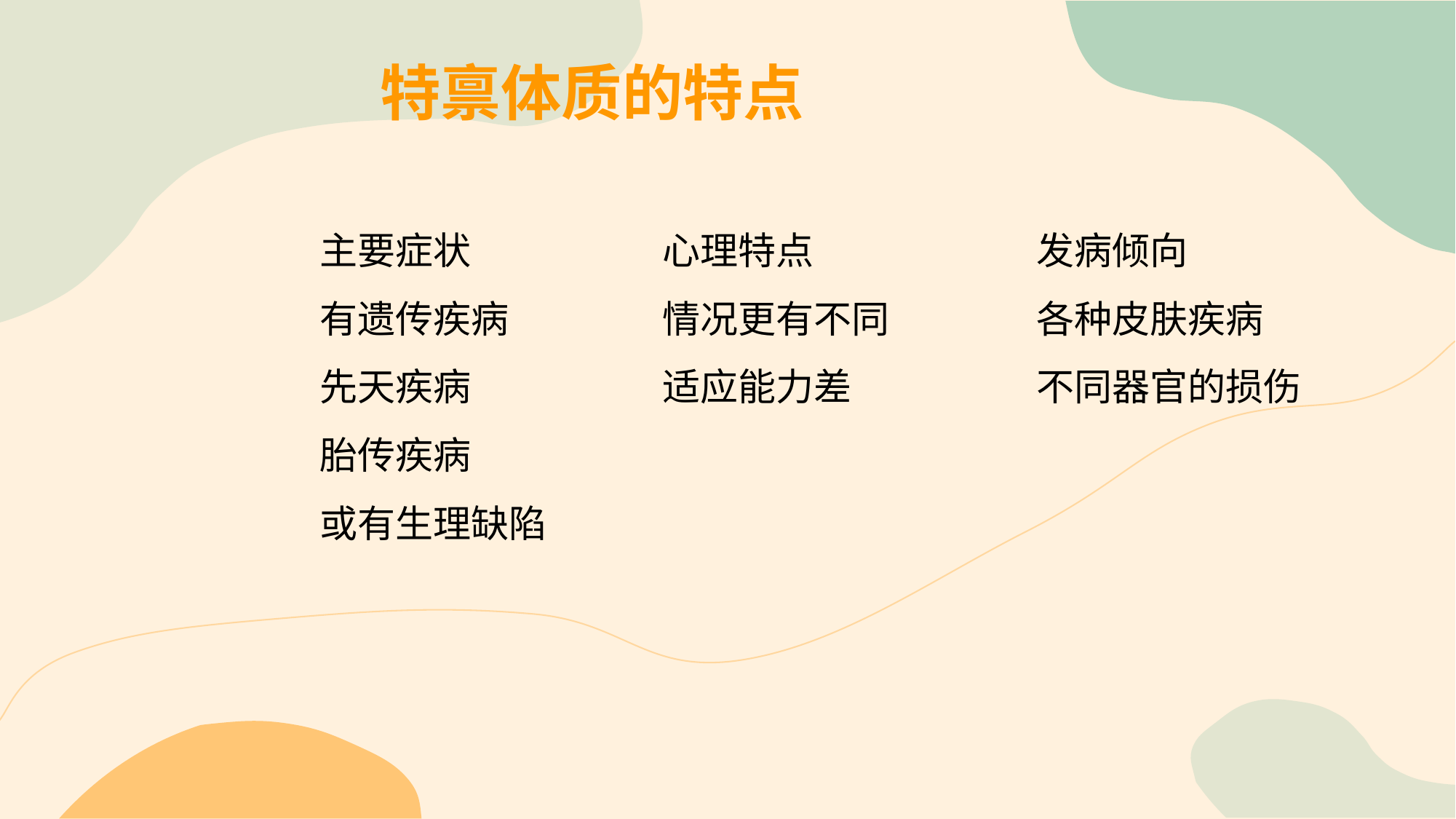

特禀体质的特点
主要症状
有遗传疾病
先天疾病
胎传疾病
或有生理缺陷

心理特点
情况更有不同
适应能力差
发病倾向
各种皮肤疾病
不同器官的损伤